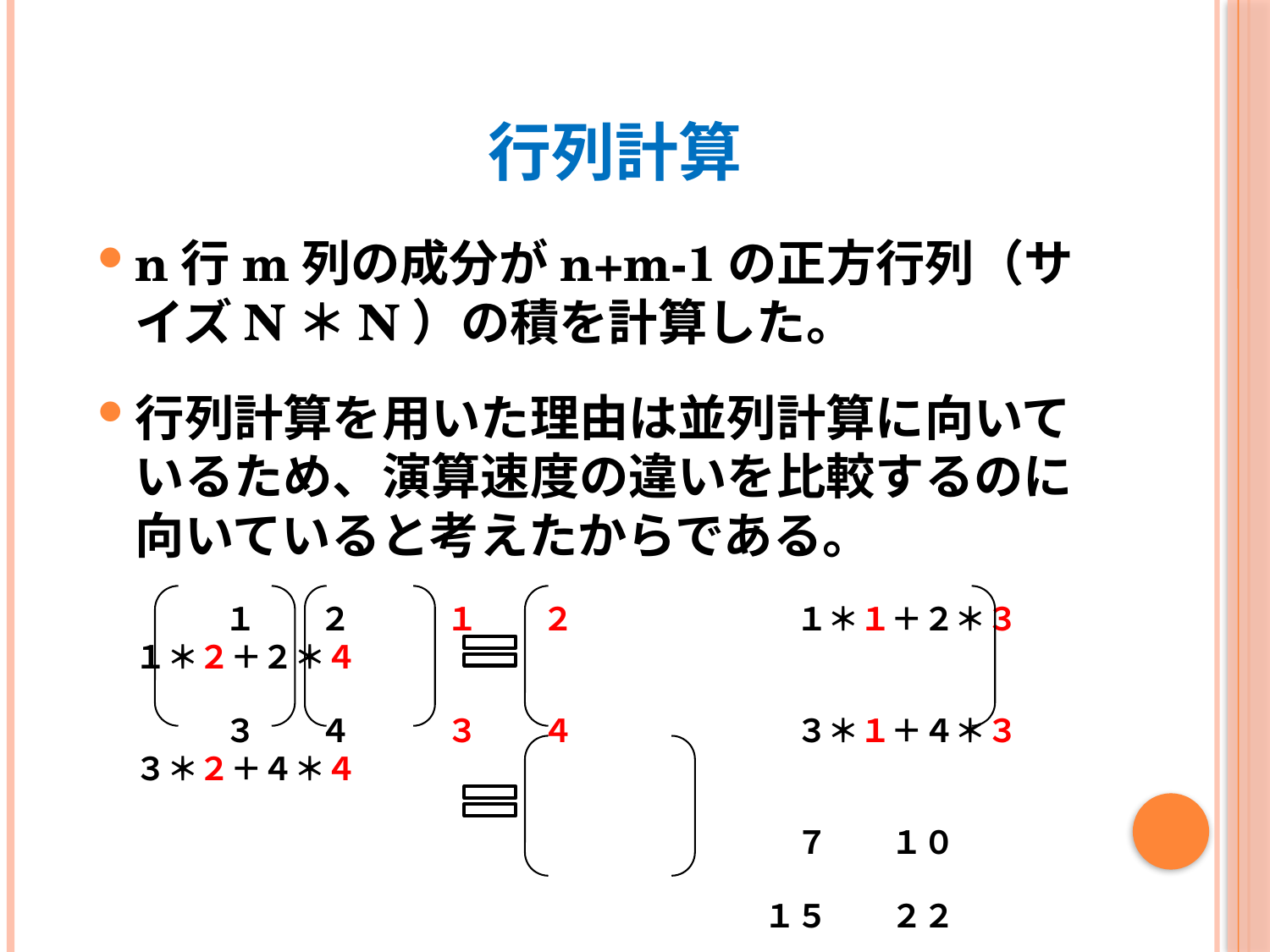

# 行列計算
n行m列の成分がn+m-1の正方行列（サイズN＊N）の積を計算した。
行列計算を用いた理由は並列計算に向いているため、演算速度の違いを比較するのに向いていると考えたからである。
　　　　１　　２　　　１　　２　　　　　　　１＊１＋２＊３　　１＊２＋２＊４
　　　　３　　４　　　３　　４　　　　　　　３＊１＋４＊３　　３＊２＋４＊４
　　　　　　　　　　　　　　　　　　　　　　７　　１０
　　　　　　　　　　　　　　　　　　　　　１５　　２２